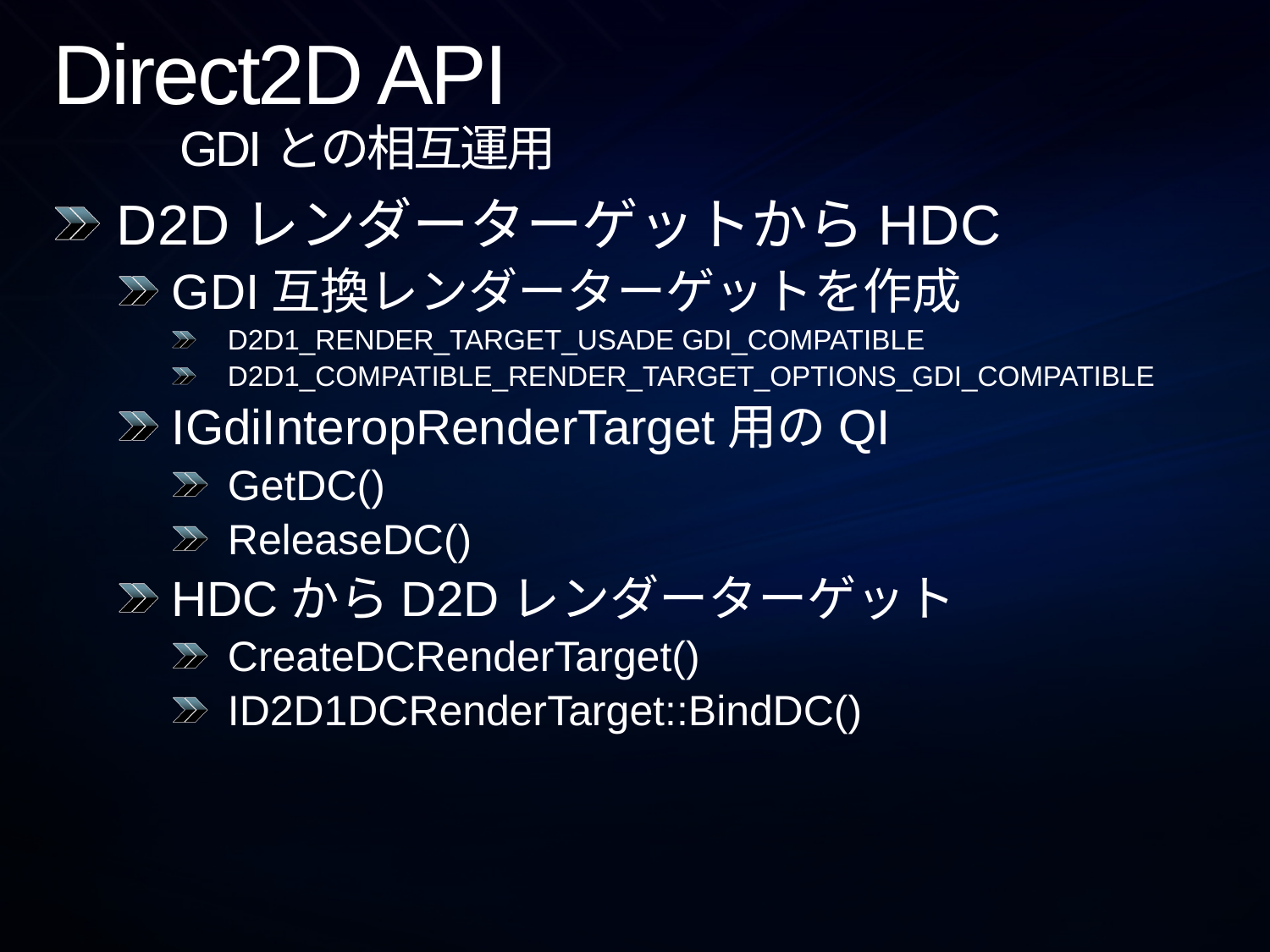

# Direct2D API GDIとの相互運用
D2DレンダーターゲットからHDC
GDI互換レンダーターゲットを作成
D2D1_RENDER_TARGET_USADE GDI_COMPATIBLE
D2D1_COMPATIBLE_RENDER_TARGET_OPTIONS_GDI_COMPATIBLE
IGdiInteropRenderTarget用のQI
GetDC()
ReleaseDC()
HDCからD2Dレンダーターゲット
CreateDCRenderTarget()
ID2D1DCRenderTarget::BindDC()